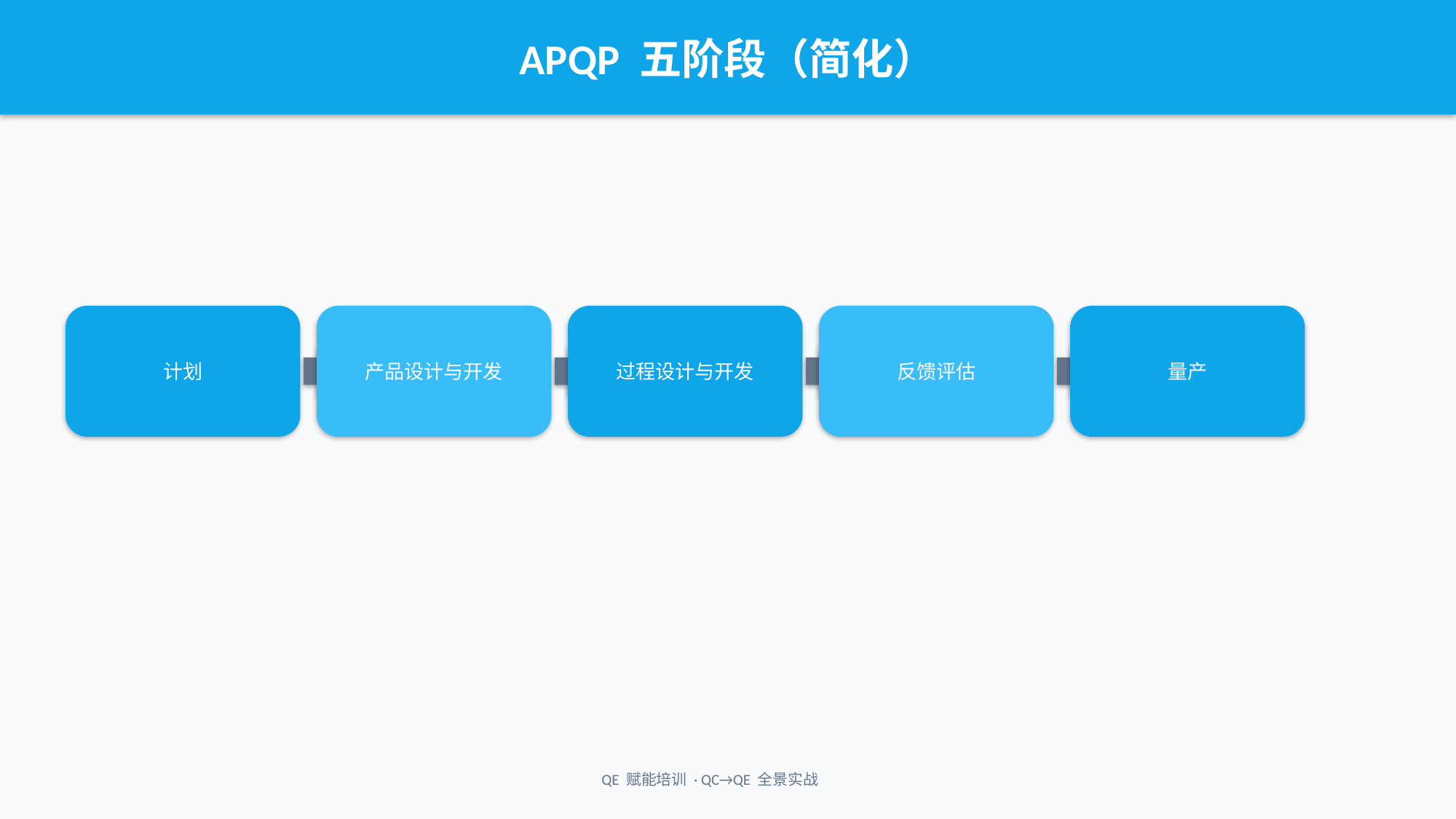

APQP 五阶段（简化）
计划
产品设计与开发
过程设计与开发
反馈评估
量产

QE 赋能培训 · QC→QE 全景实战